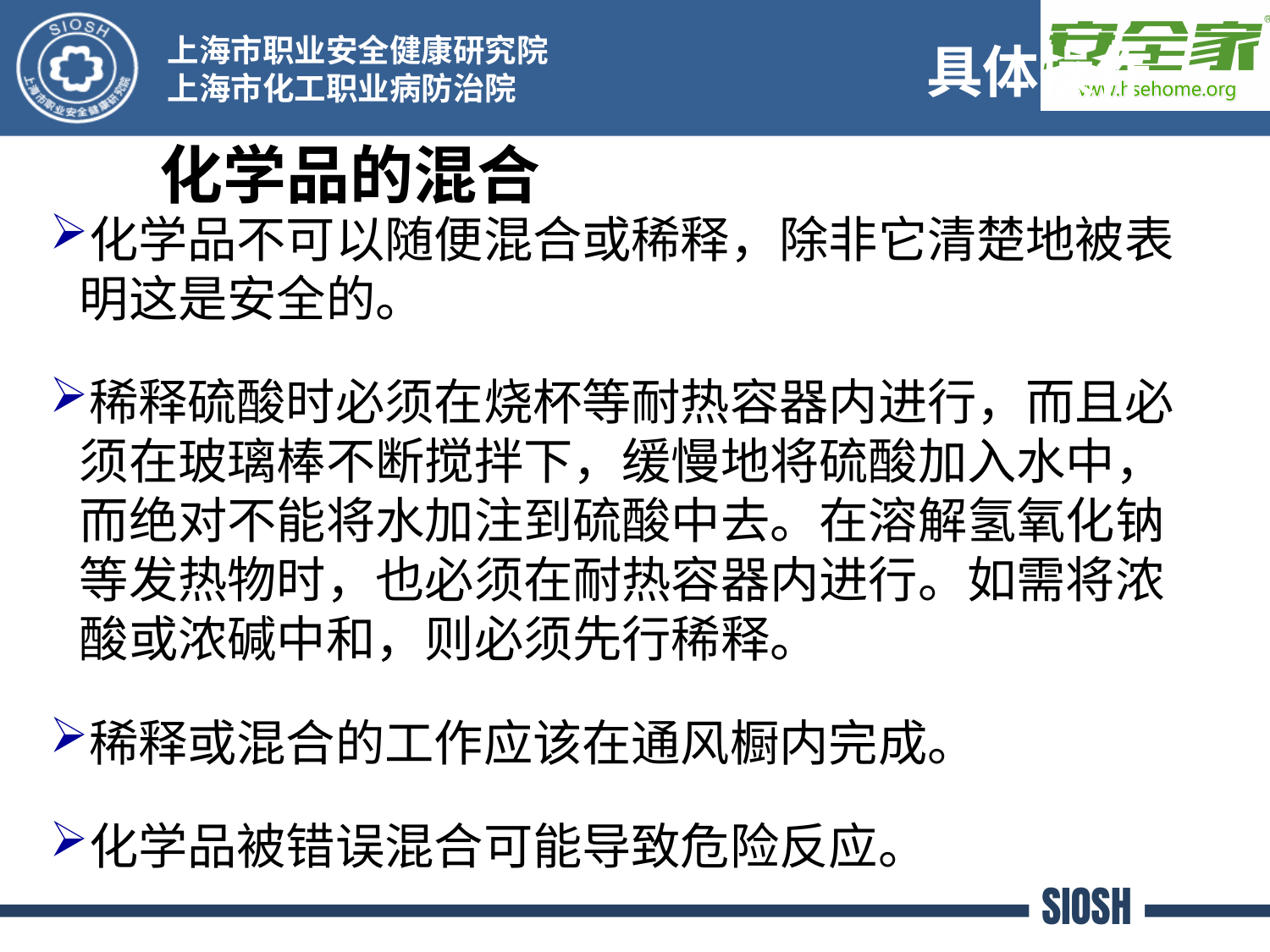

具体操作
# 化学品的混合
化学品不可以随便混合或稀释，除非它清楚地被表明这是安全的。
稀释硫酸时必须在烧杯等耐热容器内进行，而且必须在玻璃棒不断搅拌下，缓慢地将硫酸加入水中，而绝对不能将水加注到硫酸中去。在溶解氢氧化钠等发热物时，也必须在耐热容器内进行。如需将浓酸或浓碱中和，则必须先行稀释。
稀释或混合的工作应该在通风橱内完成。
化学品被错误混合可能导致危险反应。